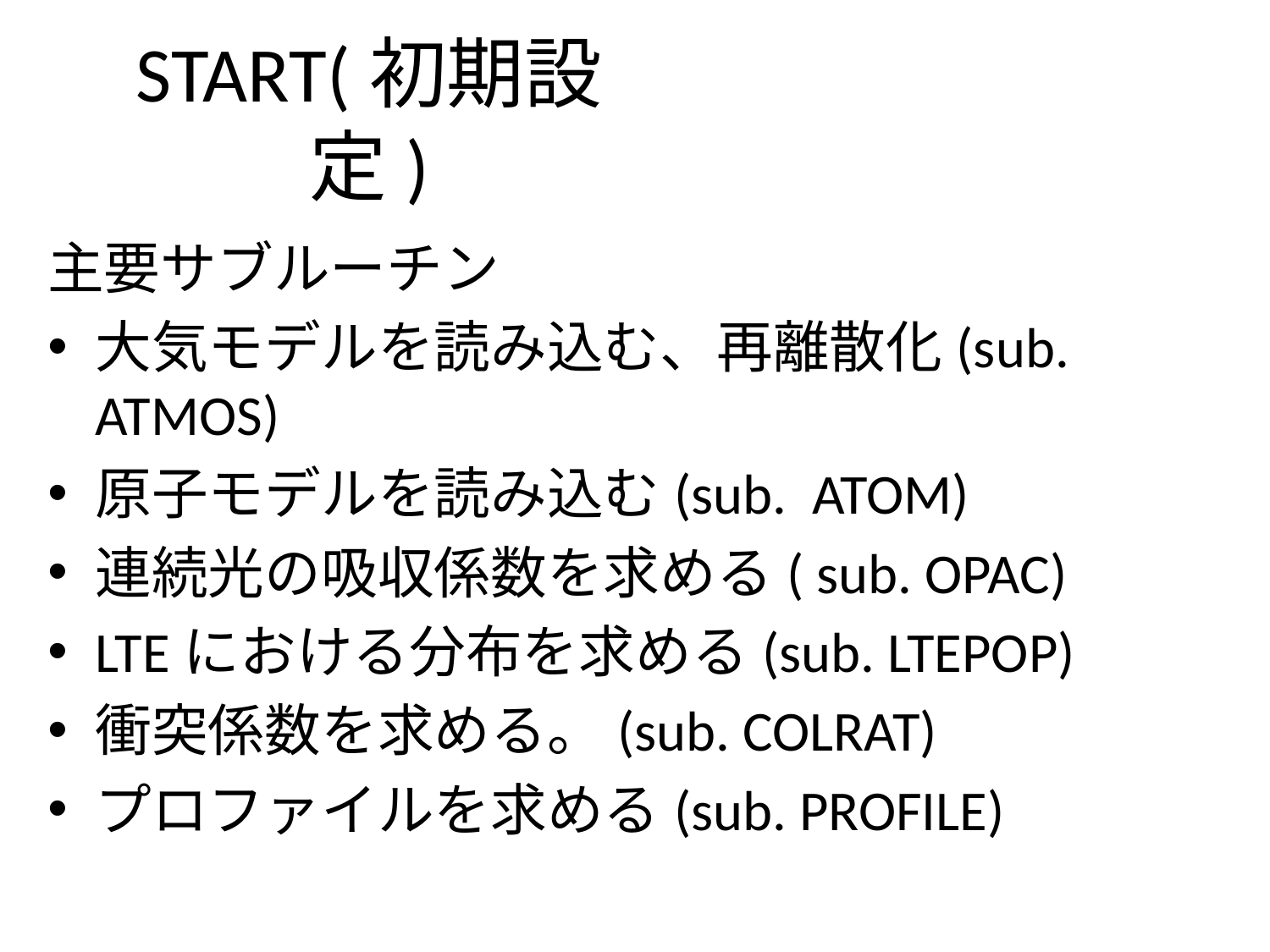

# START(初期設定)
主要サブルーチン
大気モデルを読み込む、再離散化(sub. ATMOS)
原子モデルを読み込む(sub.  ATOM)
連続光の吸収係数を求める( sub. OPAC)
LTEにおける分布を求める(sub. LTEPOP)
衝突係数を求める。(sub. COLRAT)
プロファイルを求める(sub. PROFILE)